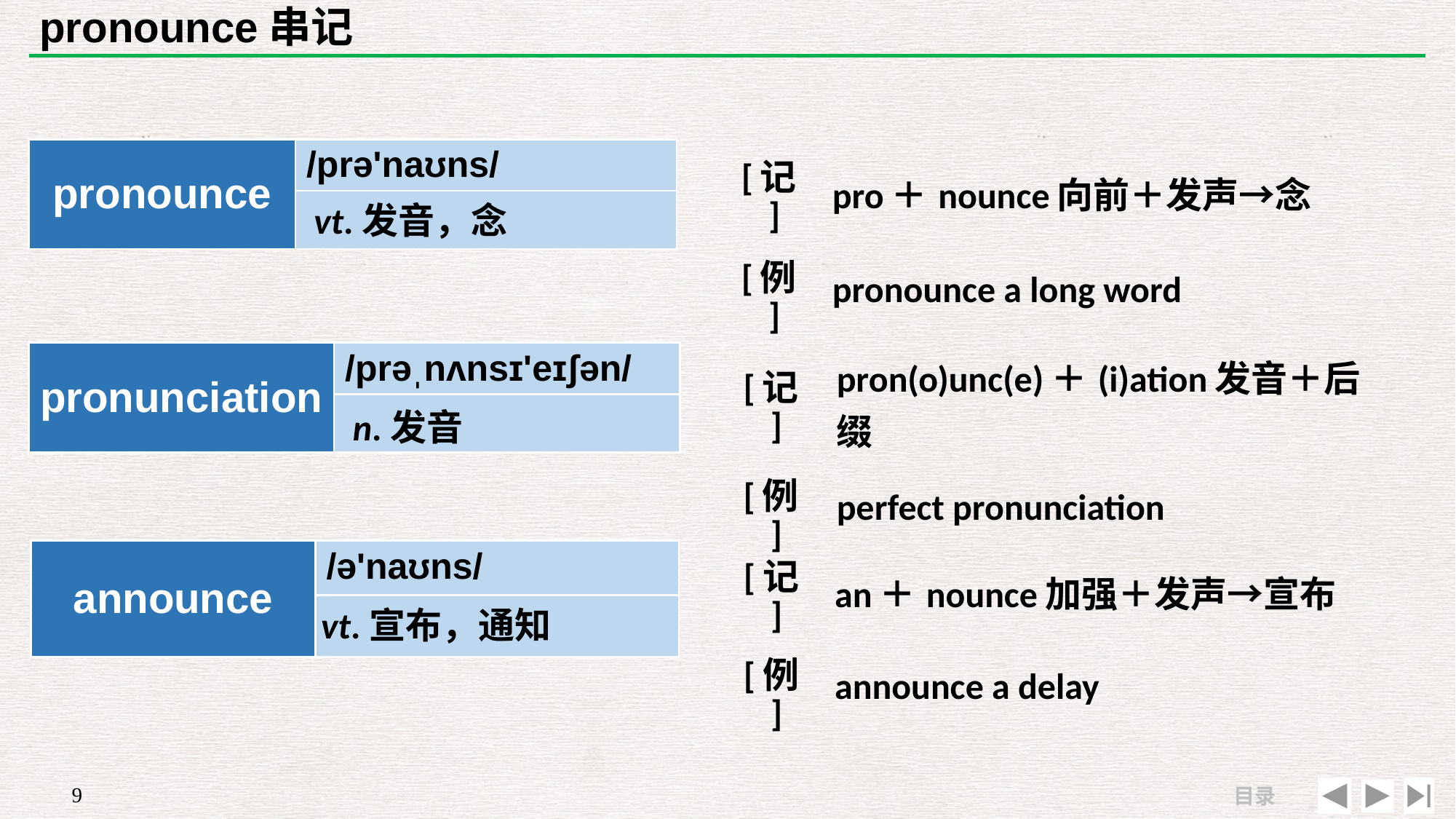

# pronounce串记

| pronounce | /prə'naʊns/ |
| --- | --- |
|  |  |
| [记] | pro＋nounce向前＋发声→念 |
| --- | --- |
| [例] | pronounce a long word |
vt.发音，念
| pronunciation | /prəˌnʌnsɪ'eɪʃən/ |
| --- | --- |
|  |  |
| [记] | pron(o)unc(e)＋(i)ation发音＋后缀 |
| --- | --- |
| [例] | perfect pronunciation |
n.发音
| announce | /ə'naʊns/ |
| --- | --- |
|  |  |
| [记] | an＋nounce加强＋发声→宣布 |
| --- | --- |
| [例] | announce a delay |
vt.宣布，通知